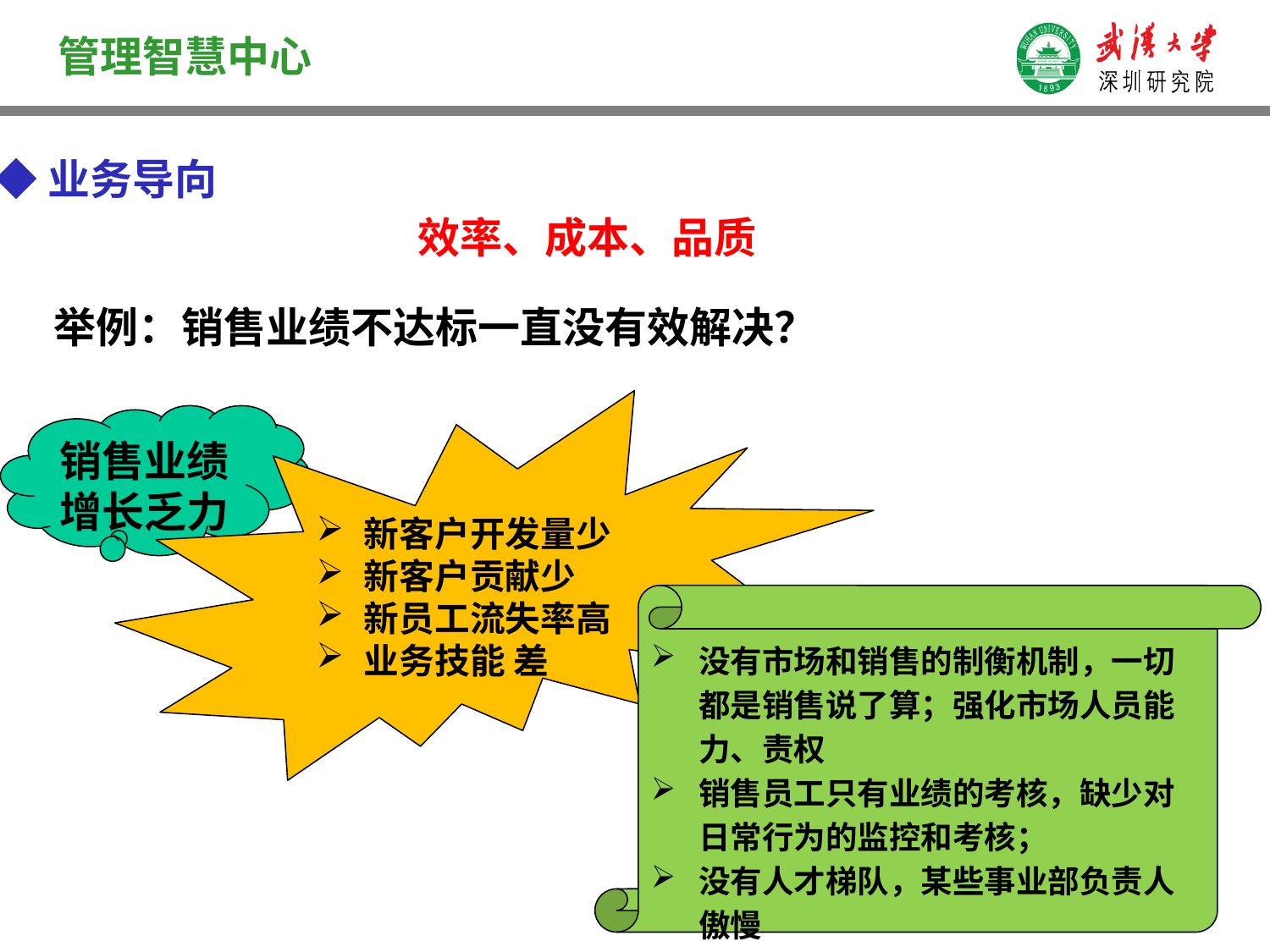

◆业务导向
效率、成本、品质
举例：销售业绩不达标一直没有效解决？
新客户开发量少
新客户贡献少
新员工流失率高
业务技能 差
销售业绩增长乏力
没有市场和销售的制衡机制，一切都是销售说了算；强化市场人员能力、责权
销售员工只有业绩的考核，缺少对日常行为的监控和考核；
没有人才梯队，某些事业部负责人傲慢